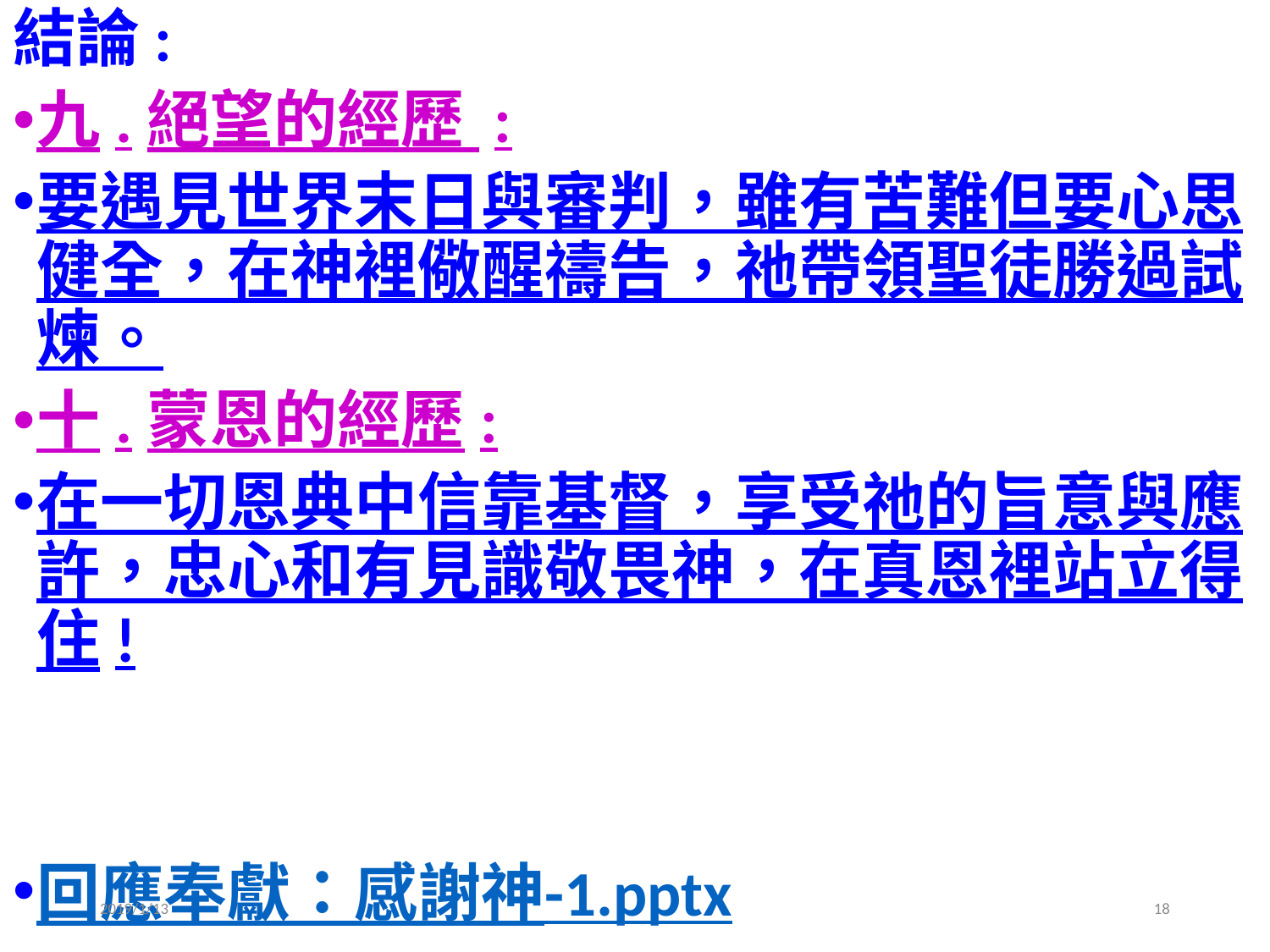

結論:
九.絕望的經歷 :
要遇見世界末日與審判，雖有苦難但要心思健全，在神裡儆醒禱告，祂帶領聖徒勝過試煉。
十.蒙恩的經歷:
在一切恩典中信靠基督，享受祂的旨意與應許，忠心和有見識敬畏神，在真恩裡站立得住!

回應奉獻：感謝神-1.pptx

2019/1/13
18